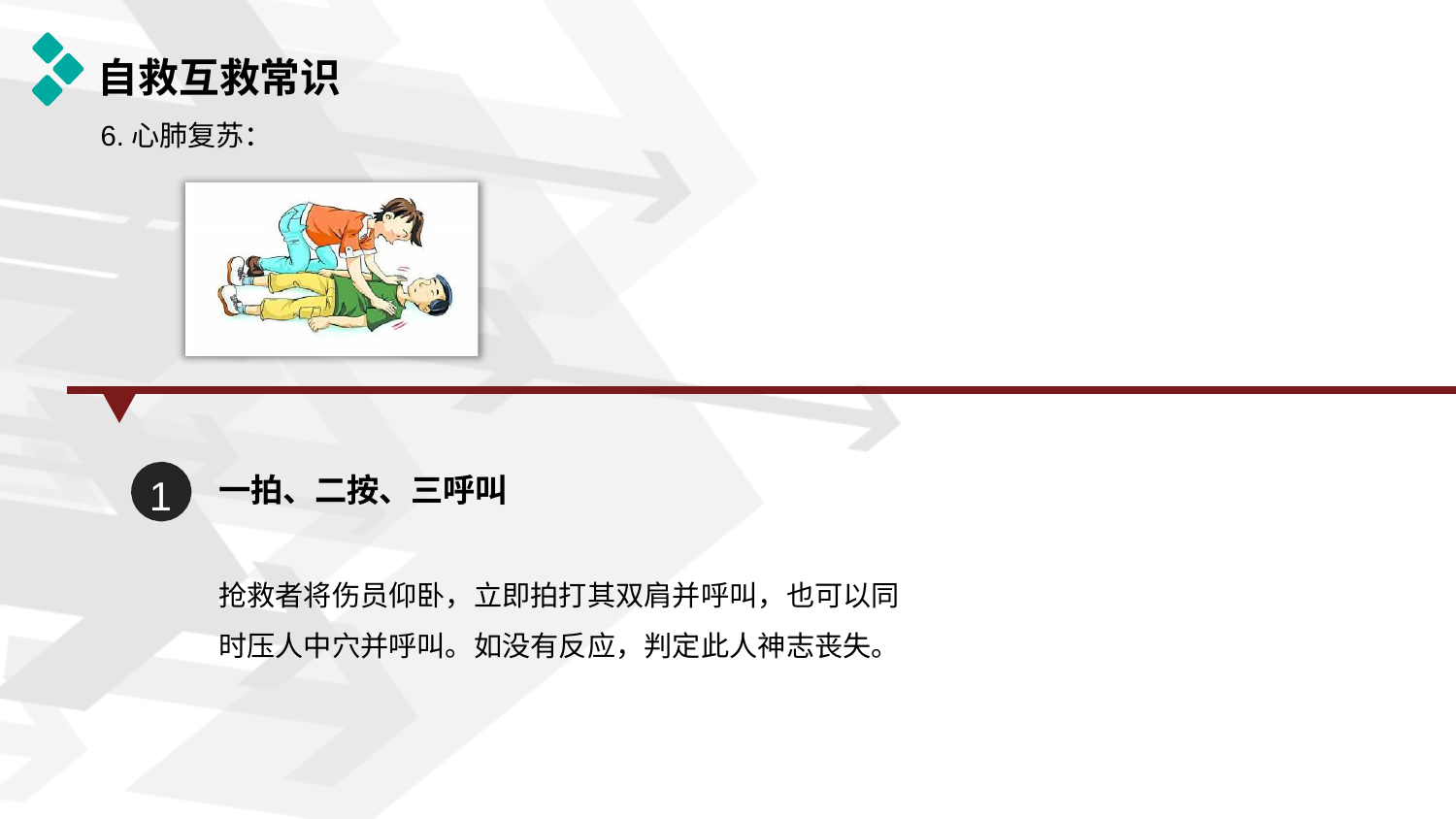

# 自救互救常识

6.心肺复苏：

一拍、二按、三呼叫
1
抢救者将伤员仰卧，立即拍打其双肩并呼叫，也可以同 时压人中穴并呼叫。如没有反应，判定此人神志丧失。